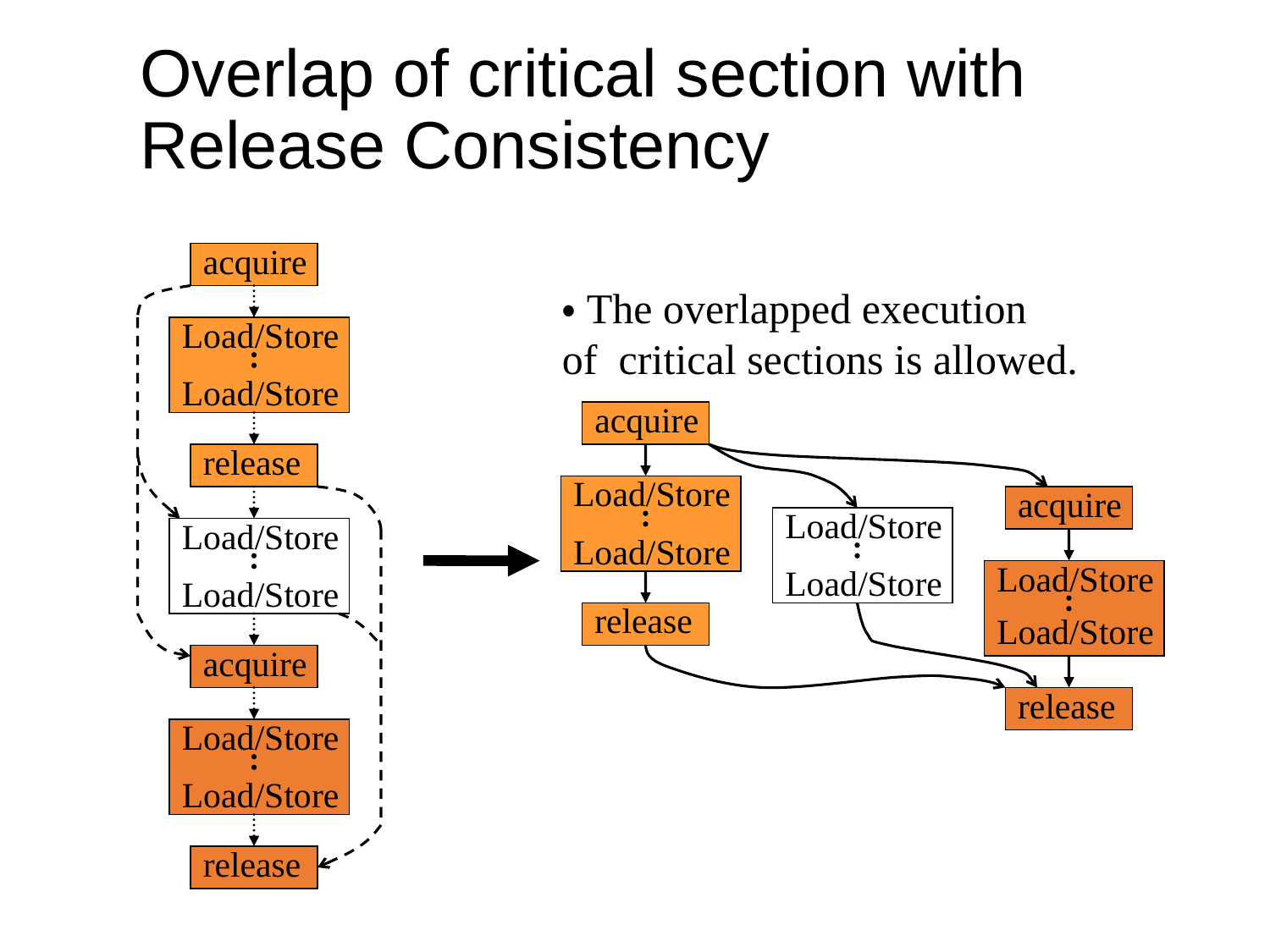

# Overlap of critical section with Release Consistency
acquire

・The overlapped execution
of  critical sections is allowed.
acquire

Load/Store

acquire

Load/Store

Load/Store

Load/Store

Load/Store

release

Load/Store

release

Load/Store

Load/Store

release

Load/Store

Load/Store

acquire
Load/Store

Load/Store
release